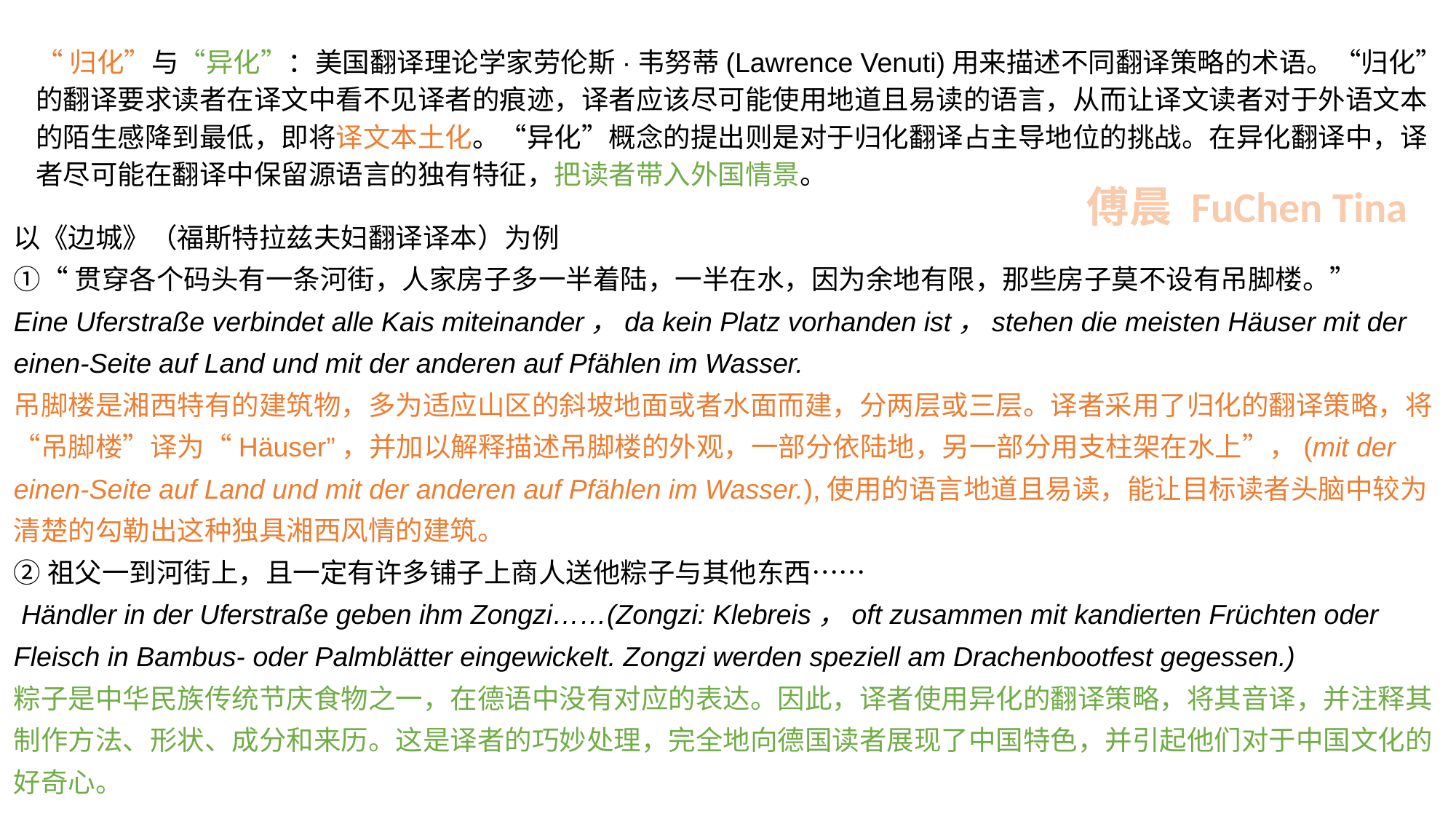

“归化”与“异化”：美国翻译理论学家劳伦斯·韦努蒂(Lawrence Venuti)用来描述不同翻译策略的术语。“归化”的翻译要求读者在译文中看不见译者的痕迹，译者应该尽可能使用地道且易读的语言，从而让译文读者对于外语文本的陌生感降到最低，即将译文本土化。“异化”概念的提出则是对于归化翻译占主导地位的挑战。在异化翻译中，译者尽可能在翻译中保留源语言的独有特征，把读者带入外国情景。

傅晨 FuChen Tina
以《边城》（福斯特拉兹夫妇翻译译本）为例
①“贯穿各个码头有一条河街，人家房子多一半着陆，一半在水，因为余地有限，那些房子莫不设有吊脚楼。”
Eine Uferstraße verbindet alle Kais miteinander，da kein Platz vorhanden ist，stehen die meisten Häuser mit der einen-Seite auf Land und mit der anderen auf Pfählen im Wasser.
吊脚楼是湘西特有的建筑物，多为适应山区的斜坡地面或者水面而建，分两层或三层。译者采用了归化的翻译策略，将“吊脚楼”译为“Häuser”，并加以解释描述吊脚楼的外观，一部分依陆地，另一部分用支柱架在水上”，(mit der einen-Seite auf Land und mit der anderen auf Pfählen im Wasser.),使用的语言地道且易读，能让目标读者头脑中较为清楚的勾勒出这种独具湘西风情的建筑。
②祖父一到河街上，且一定有许多铺子上商人送他粽子与其他东西……
 Händler in der Uferstraße geben ihm Zongzi……(Zongzi: Klebreis，oft zusammen mit kandierten Früchten oder Fleisch in Bambus- oder Palmblätter eingewickelt. Zongzi werden speziell am Drachenbootfest gegessen.)
粽子是中华民族传统节庆食物之一，在德语中没有对应的表达。因此，译者使用异化的翻译策略，将其音译，并注释其制作方法、形状、成分和来历。这是译者的巧妙处理，完全地向德国读者展现了中国特色，并引起他们对于中国文化的好奇心。